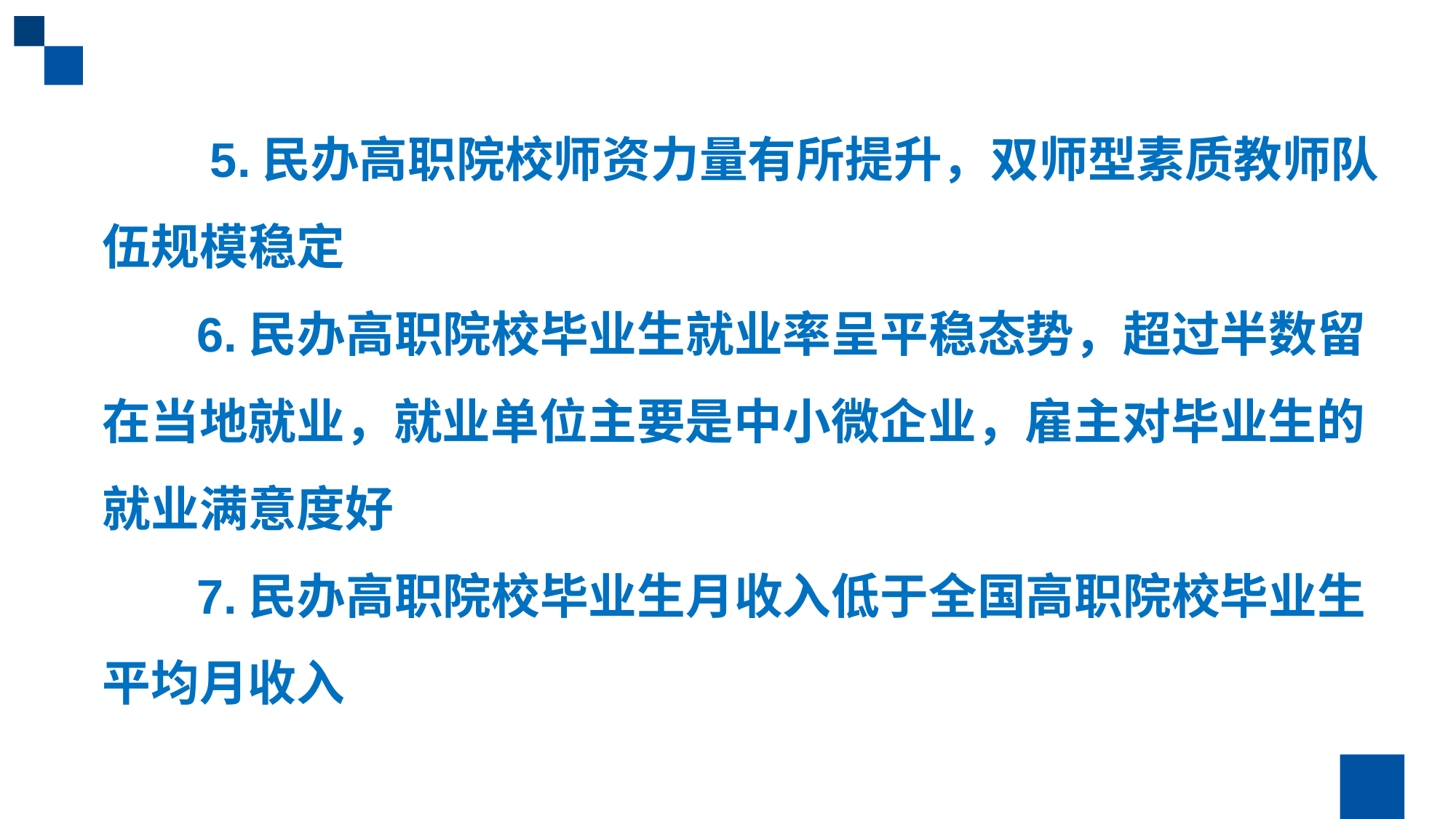

5.民办高职院校师资力量有所提升，双师型素质教师队伍规模稳定
       6.民办高职院校毕业生就业率呈平稳态势，超过半数留在当地就业，就业单位主要是中小微企业，雇主对毕业生的就业满意度好
       7.民办高职院校毕业生月收入低于全国高职院校毕业生平均月收入

110